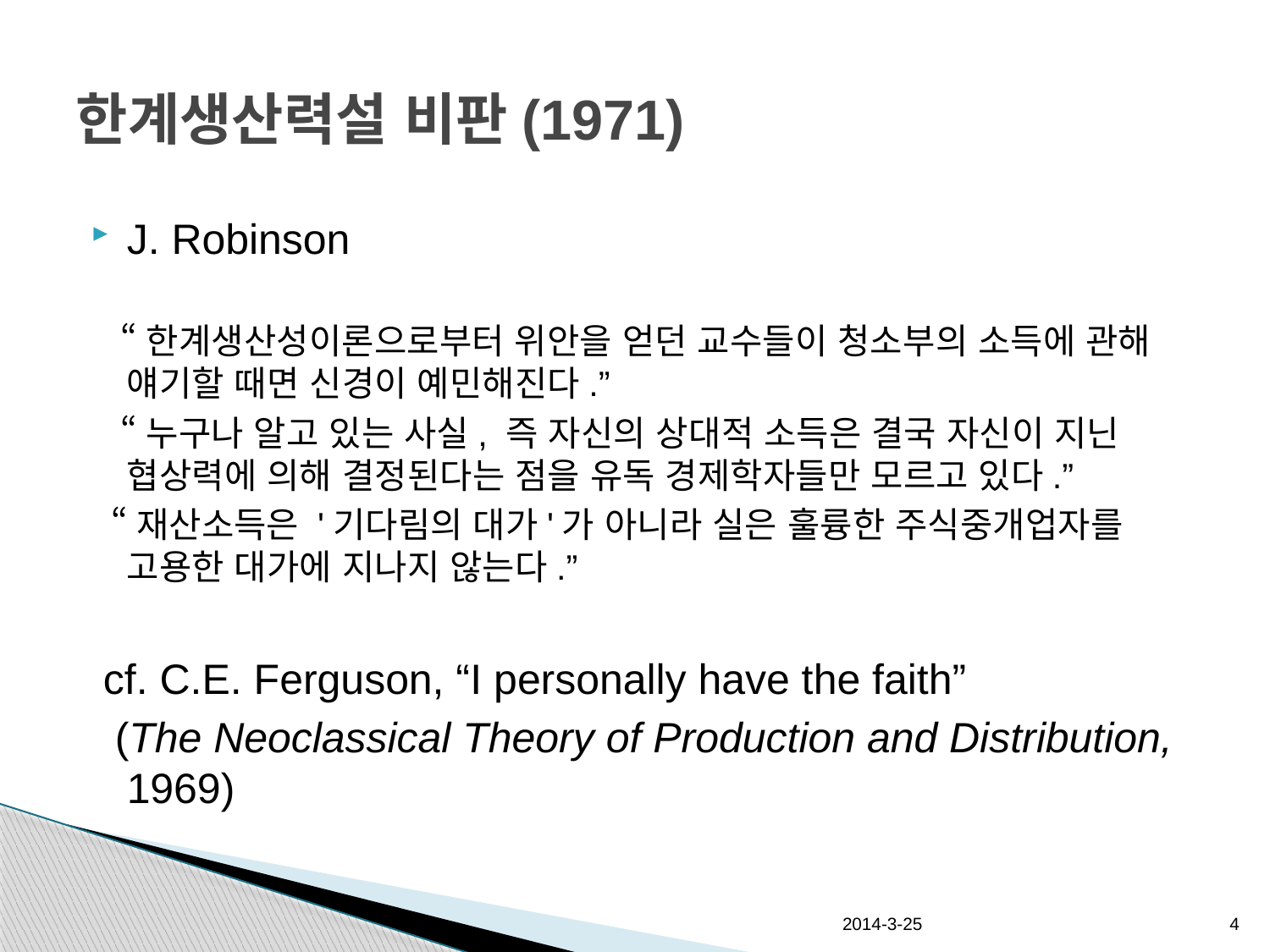

# 한계생산력설 비판(1971)
J. Robinson

   “한계생산성이론으로부터 위안을 얻던 교수들이 청소부의 소득에 관해 얘기할 때면 신경이 예민해진다.”
   “누구나 알고 있는 사실, 즉 자신의 상대적 소득은 결국 자신이 지닌 협상력에 의해 결정된다는 점을 유독 경제학자들만 모르고 있다.”
  “재산소득은 '기다림의 대가'가 아니라 실은 훌륭한 주식중개업자를 고용한 대가에 지나지 않는다.”

 cf. C.E. Ferguson, “I personally have the faith”
  (The Neoclassical Theory of Production and Distribution, 1969)

2014-3-25
4